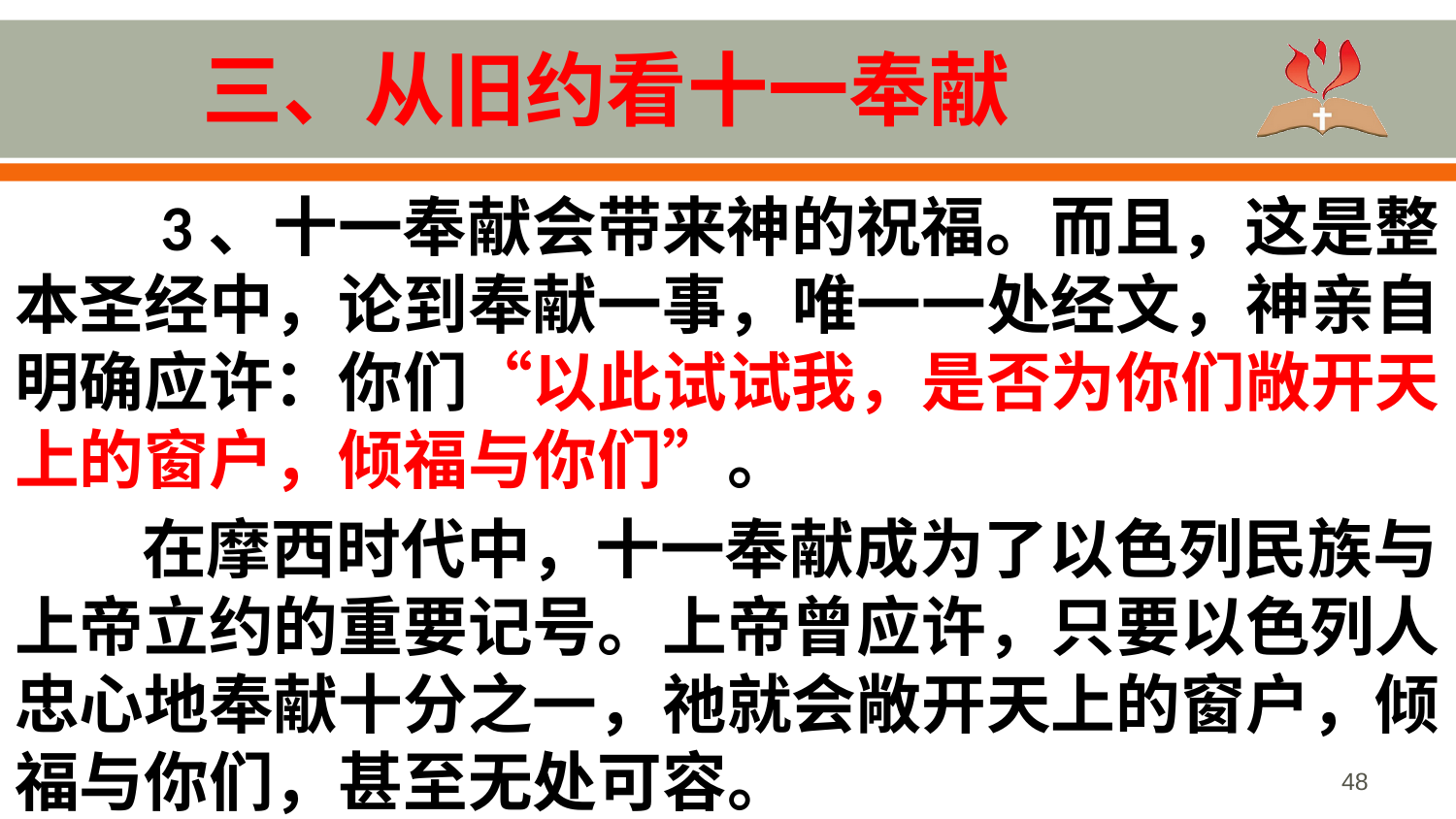

# 三、从旧约看十一奉献
	3、十一奉献会带来神的祝福。而且，这是整本圣经中，论到奉献一事，唯一一处经文，神亲自明确应许：你们“以此试试我，是否为你们敞开天上的窗户，倾福与你们”。
在摩西时代中，十一奉献成为了以色列民族与上帝立约的重要记号。上帝曾应许，只要以色列人忠心地奉献十分之一，祂就会敞开天上的窗户，倾福与你们，甚至无处可容。

48